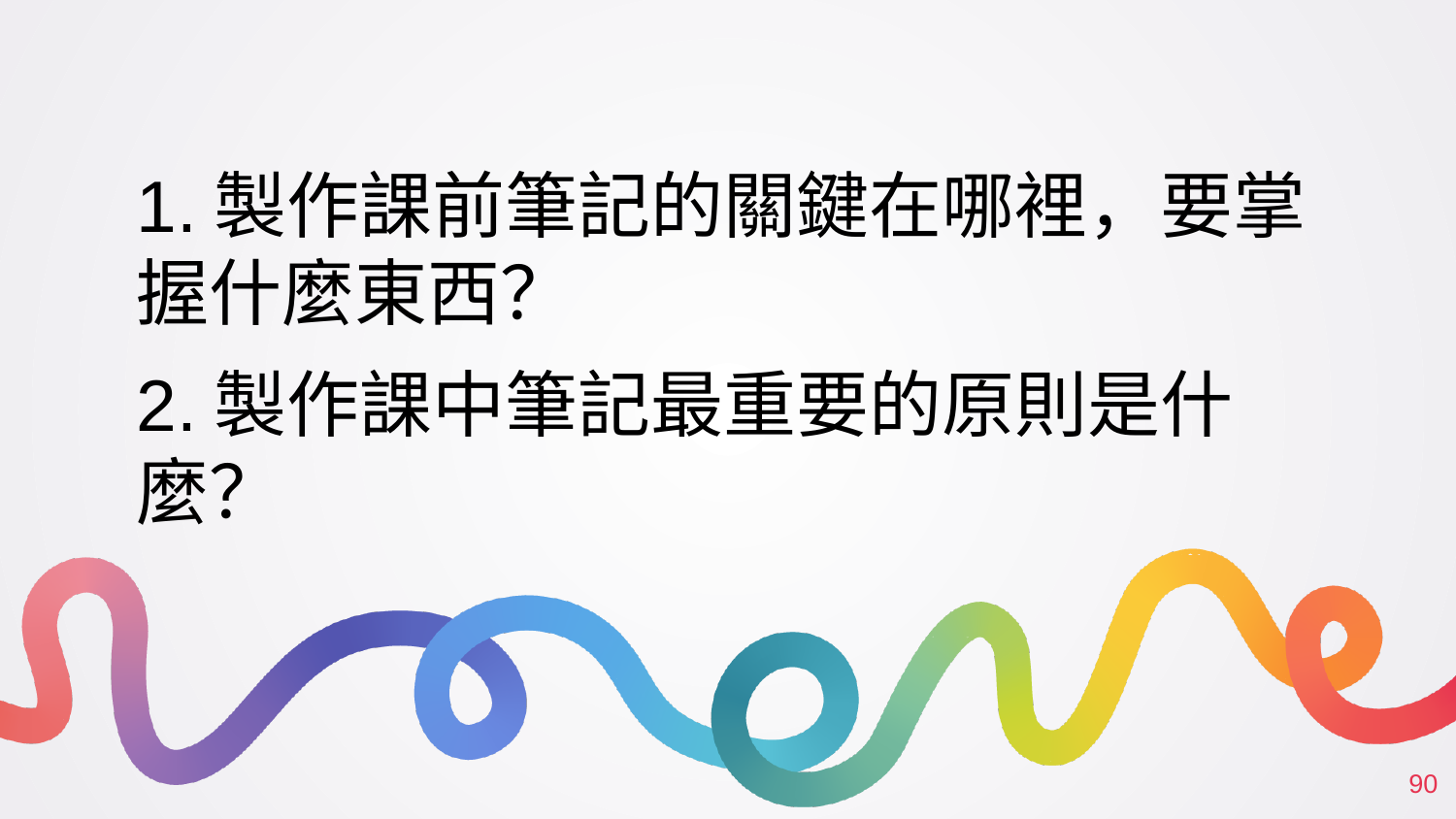

#
1.製作課前筆記的關鍵在哪裡，要掌握什麼東西？
2.製作課中筆記最重要的原則是什麼？

90